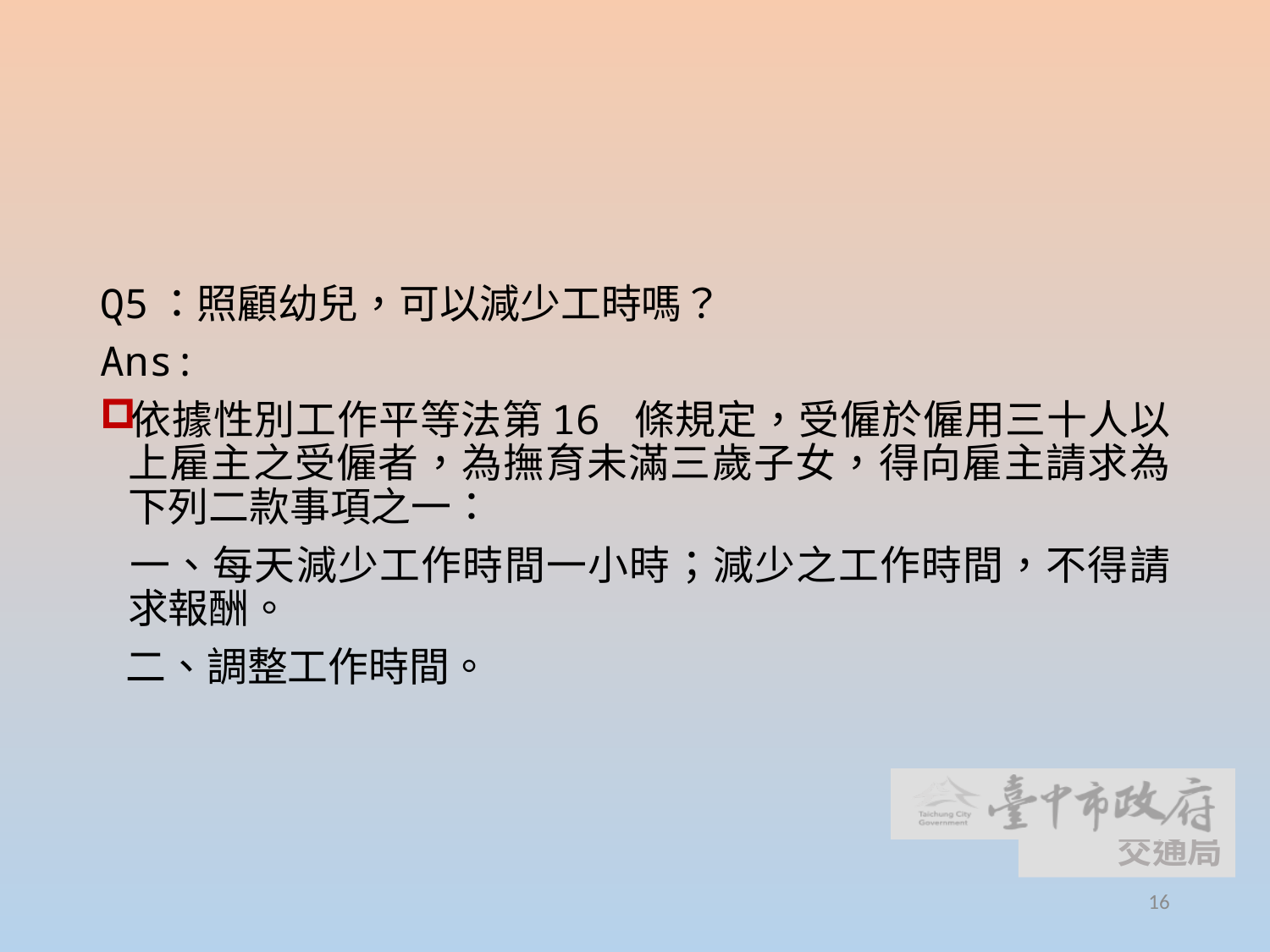

16

Q5：照顧幼兒，可以減少工時嗎？
Ans:
依據性別工作平等法第16 條規定，受僱於僱用三十人以上雇主之受僱者，為撫育未滿三歲子女，得向雇主請求為下列二款事項之一：
  一、每天減少工作時間一小時；減少之工作時間，不得請求報酬。
  二、調整工作時間。